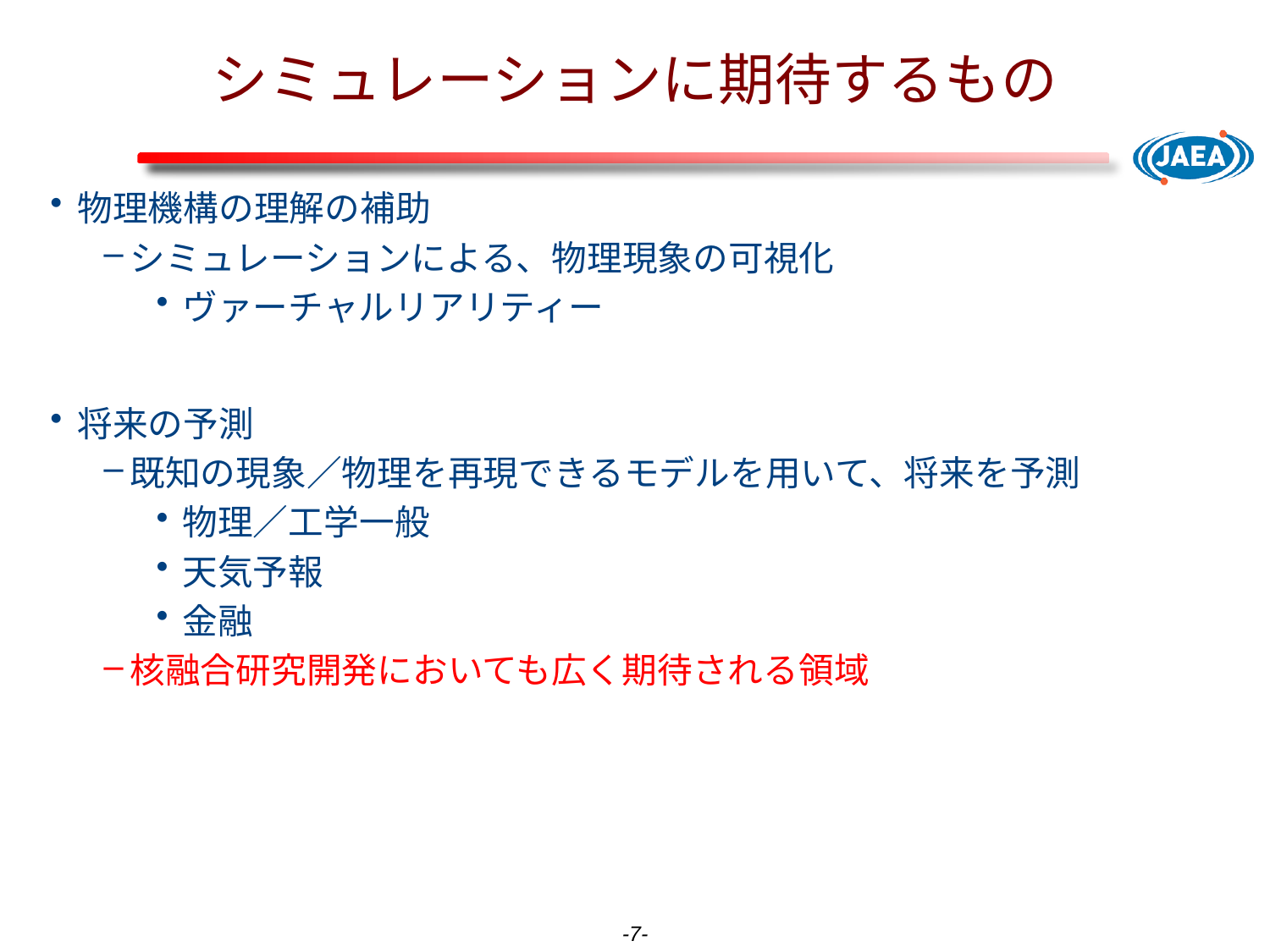

# シミュレーションに期待するもの
物理機構の理解の補助
シミュレーションによる、物理現象の可視化
ヴァーチャルリアリティー

将来の予測
既知の現象／物理を再現できるモデルを用いて、将来を予測
物理／工学一般
天気予報
金融
核融合研究開発においても広く期待される領域